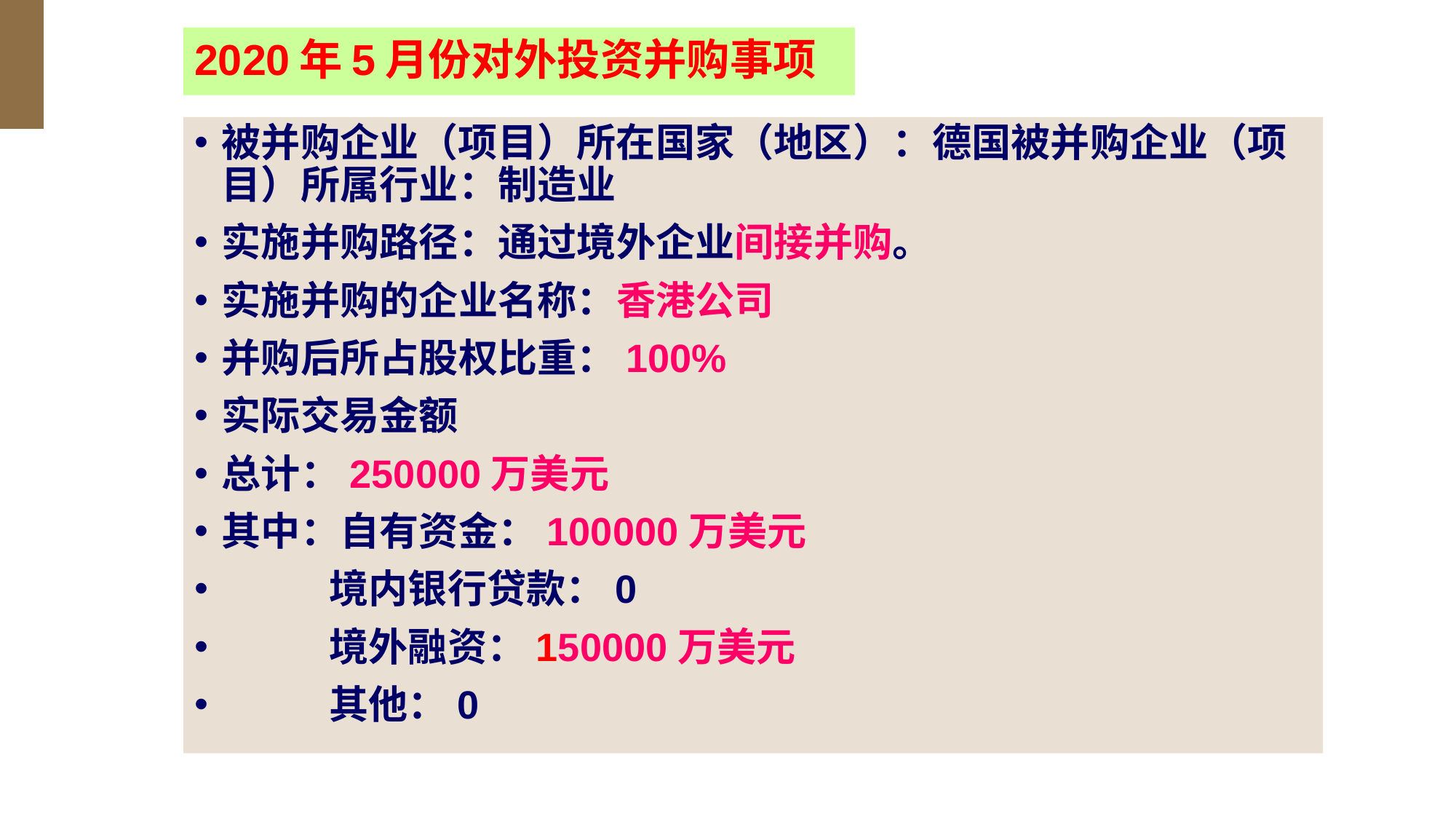

# 2020年5月份对外投资并购事项
被并购企业（项目）所在国家（地区）：德国被并购企业（项目）所属行业：制造业
实施并购路径：通过境外企业间接并购。
实施并购的企业名称：香港公司
并购后所占股权比重：100%
实际交易金额
总计：250000万美元
其中：自有资金：100000万美元
           境内银行贷款：0
           境外融资：150000万美元
           其他：0